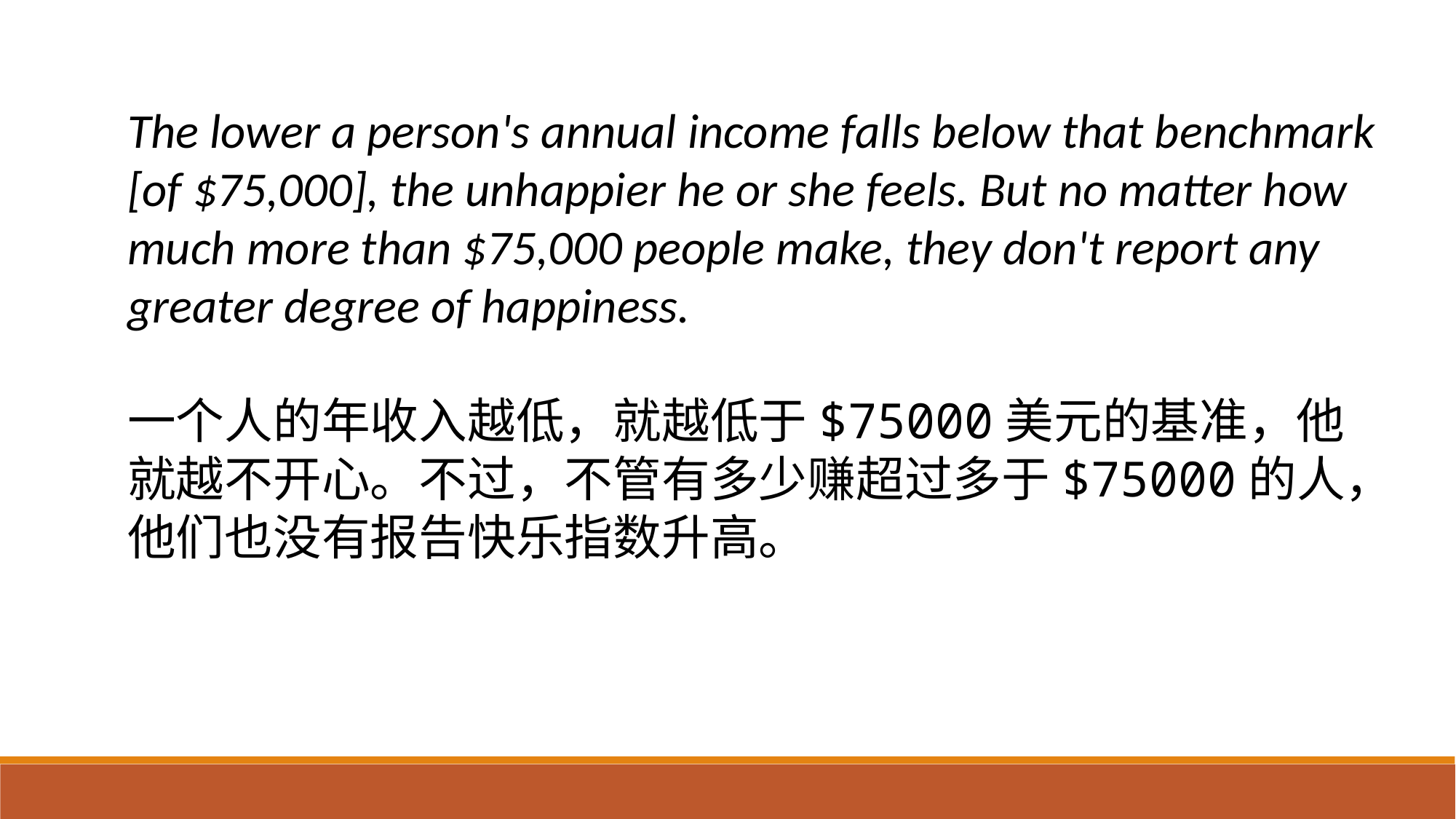

The lower a person's annual income falls below that benchmark [of $75,000], the unhappier he or she feels. But no matter how much more than $75,000 people make, they don't report any greater degree of happiness.

一个人的年收入越低，就越低于$75000美元的基准，他就越不开心。不过，不管有多少赚超过多于$75000的人，他们也没有报告快乐指数升高。